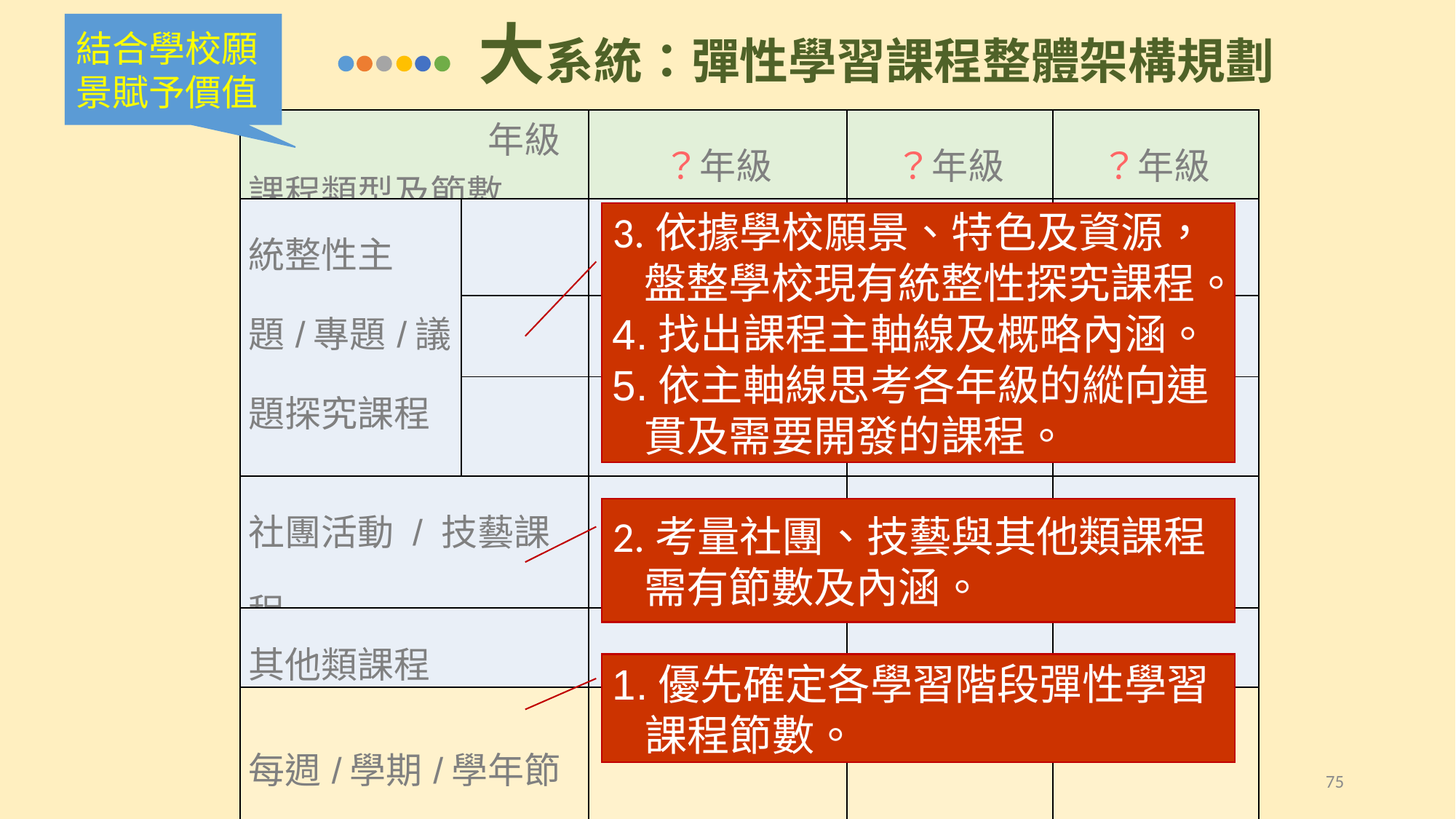

大系統：彈性學習課程整體架構規劃
結合學校願景賦予價值

| 年級 課程類型及節數 |  | ？年級 | ？年級 | ？年級 |
| --- | --- | --- | --- | --- |
| 統整性主題/專題/議題探究課程 |  |  |  |  |
|  |  |  |  |  |
|  |  |  |  |  |
| 社團活動 / 技藝課程 |  |  |  |  |
| 其他類課程 |  |  |  |  |
| 每週/學期/學年節數 |  |  |  |  |
3.依據學校願景、特色及資源，盤整學校現有統整性探究課程。
4.找出課程主軸線及概略內涵。
5.依主軸線思考各年級的縱向連貫及需要開發的課程。
2.考量社團、技藝與其他類課程需有節數及內涵。
1.優先確定各學習階段彈性學習課程節數。
75